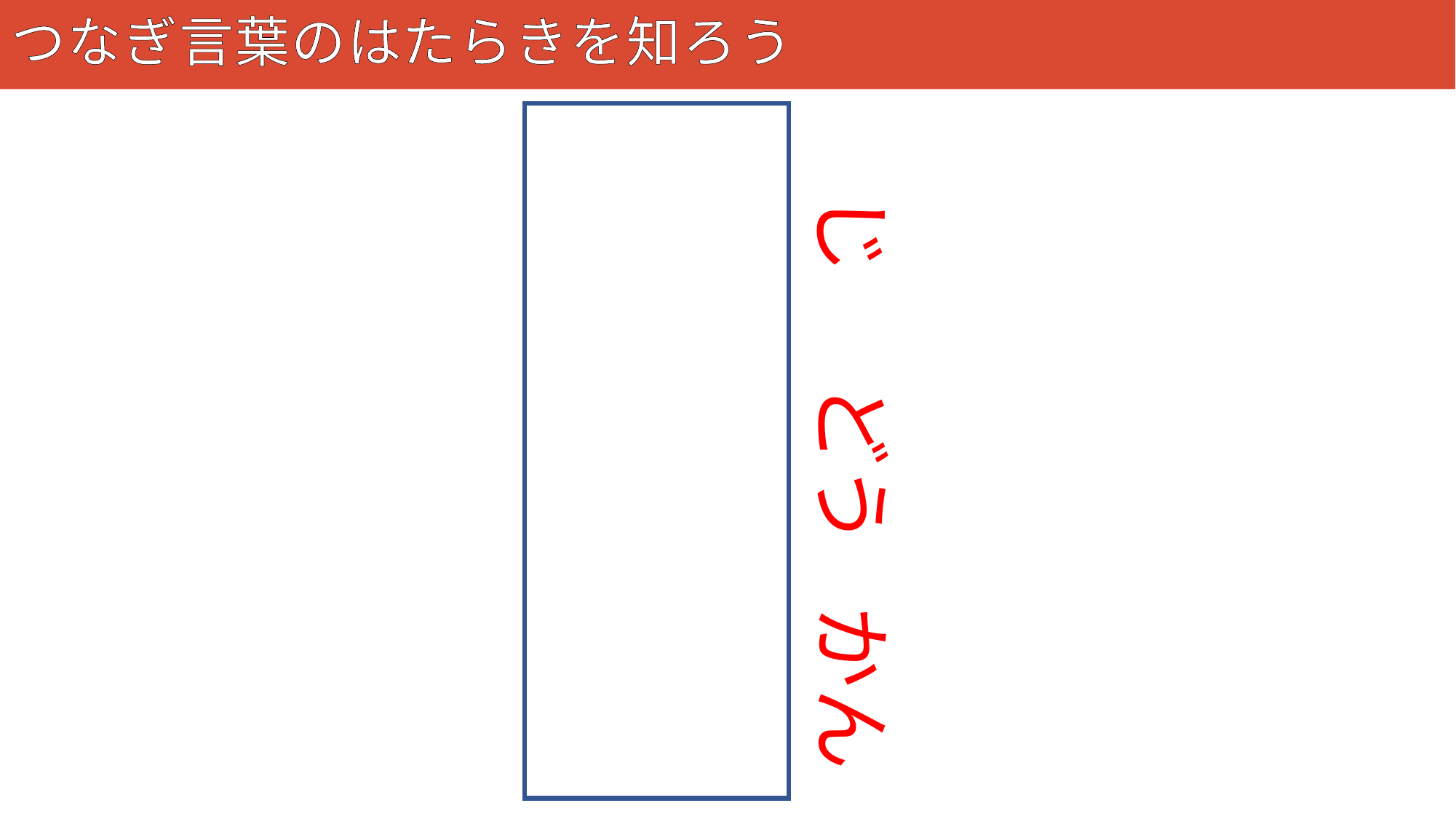

# つなぎ言葉のはたらきを知ろう
90

児童館
じ
どう
かん